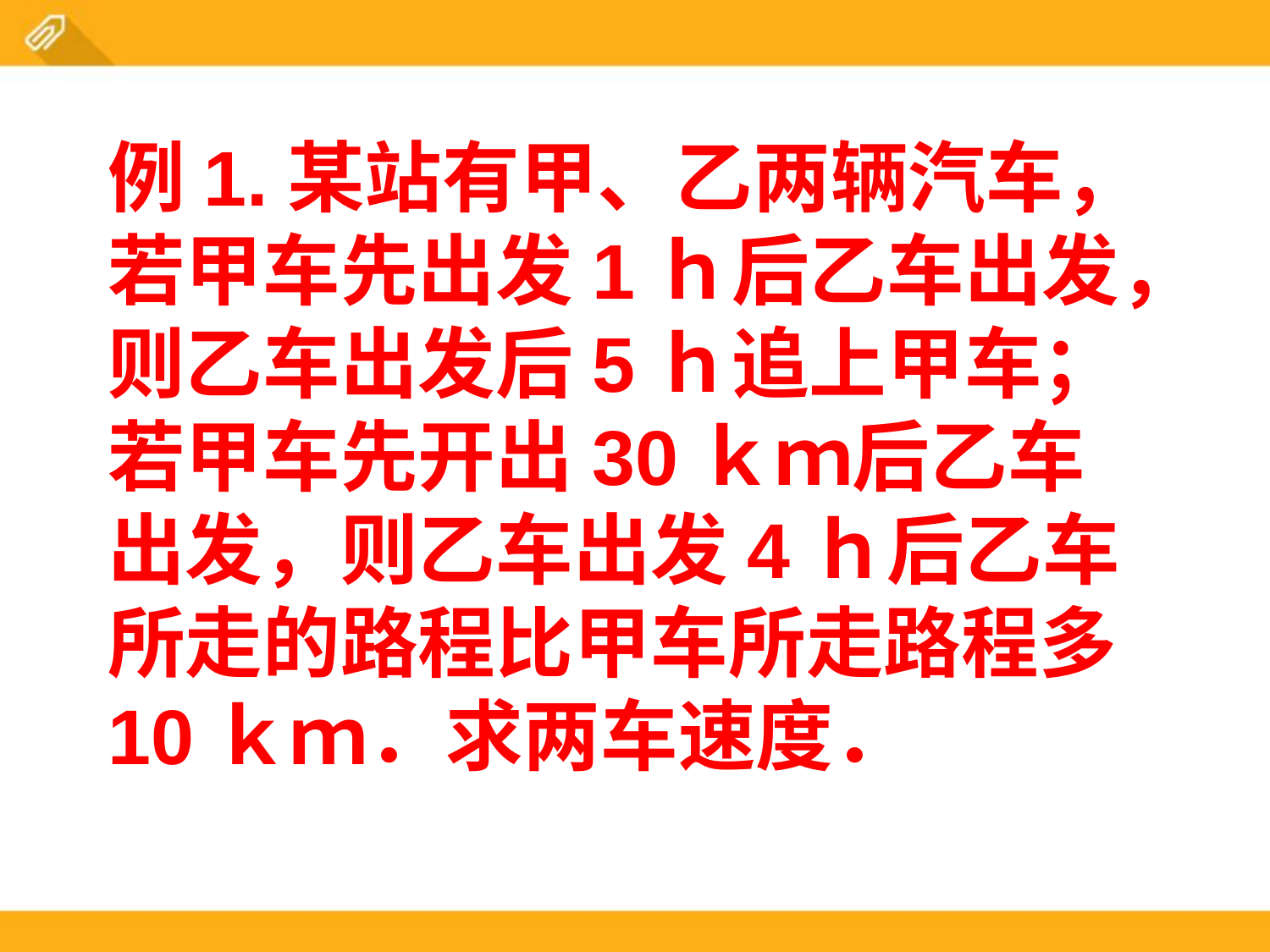

例1.某站有甲、乙两辆汽车，若甲车先出发1ｈ后乙车出发，则乙车出发后5ｈ追上甲车；若甲车先开出30ｋｍ后乙车出发，则乙车出发4ｈ后乙车所走的路程比甲车所走路程多10ｋｍ．求两车速度．